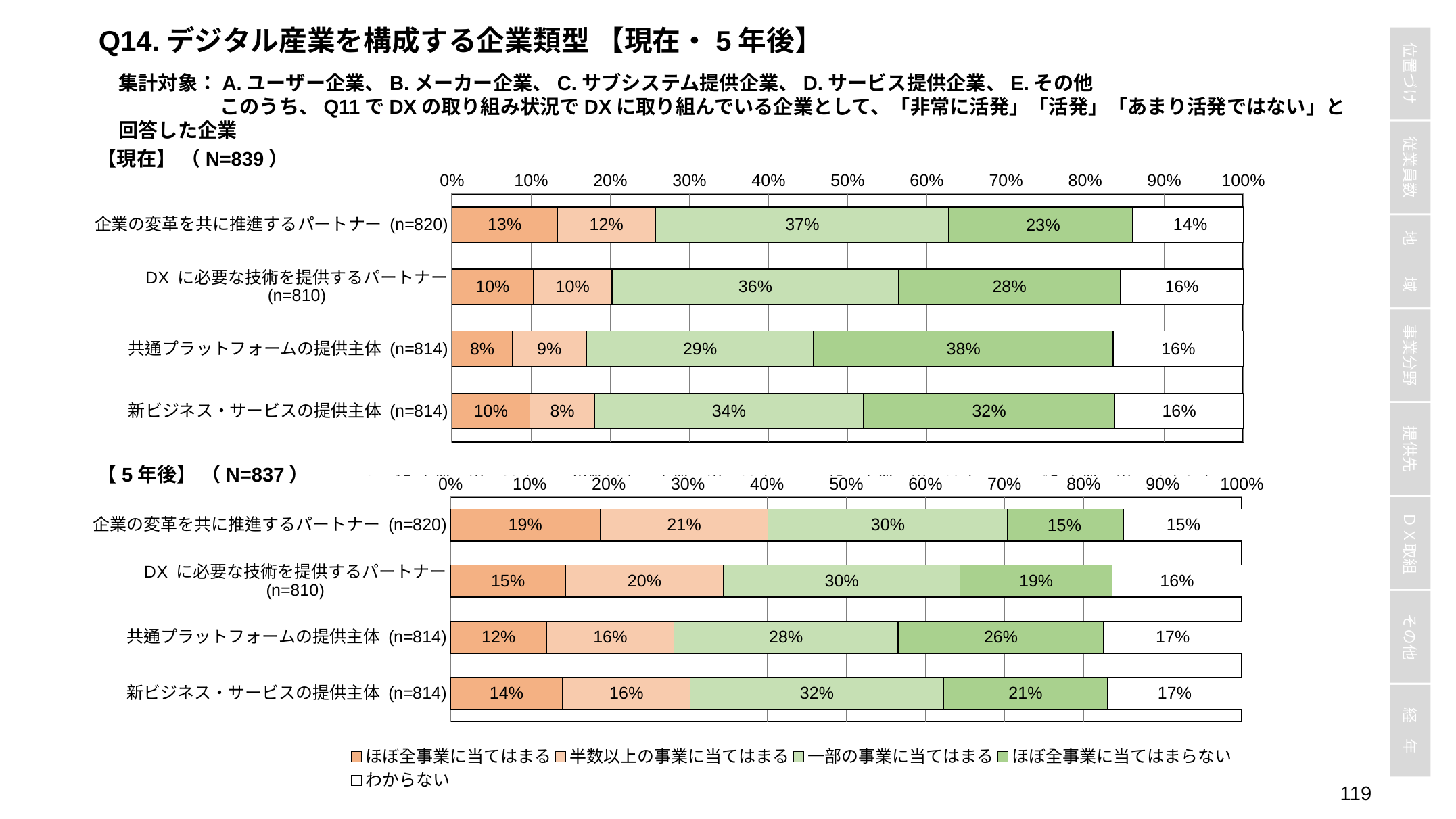

Q14.デジタル産業を構成する企業類型 【現在・5年後】
集計対象：A.ユーザー企業、B.メーカー企業、C.サブシステム提供企業、D.サービス提供企業、E.その他
	このうち、Q11でDXの取り組み状況でDXに取り組んでいる企業として、「非常に活発」「活発」「あまり活発ではない」と回答した企業
【現在】 （N=839）

### Chart

| Category | ほぼ全事業に当てはまる | 半数以上の事業に当てはまる | 一部の事業に当てはまる | ほぼ全事業に当てはまらない | わからない |
|---|---|---|---|---|---|
| 企業の変革を共に推進するパートナー (n=820) | 0.1329268292682927 | 0.12439024390243902 | 0.37073170731707317 | 0.23170731707317074 | 0.1402439024390244 |
| DX に必要な技術を提供するパートナー (n=810) | 0.10246913580246914 | 0.1 | 0.3617283950617284 | 0.2802469135802469 | 0.15555555555555556 |
| 共通プラットフォームの提供主体 (n=814) | 0.07616707616707617 | 0.09336609336609336 | 0.28746928746928746 | 0.3783783783783784 | 0.16461916461916462 |
| 新ビジネス・サービスの提供主体 (n=814) | 0.09828009828009827 | 0.08230958230958231 | 0.33906633906633904 | 0.3181818181818182 | 0.16216216216216217 |
【5年後】 （N=837）

### Chart

| Category | ほぼ全事業に当てはまる | 半数以上の事業に当てはまる | 一部の事業に当てはまる | ほぼ全事業に当てはまらない | わからない |
|---|---|---|---|---|---|
| 企業の変革を共に推進するパートナー (n=820) | 0.18895705521472392 | 0.21226993865030674 | 0.3030674846625767 | 0.1460122699386503 | 0.14969325153374233 |
| DX に必要な技術を提供するパートナー (n=810) | 0.14516129032258066 | 0.19975186104218362 | 0.2990074441687345 | 0.19230769230769232 | 0.16377171215880892 |
| 共通プラットフォームの提供主体 (n=814) | 0.12128712871287128 | 0.1608910891089109 | 0.2834158415841584 | 0.2599009900990099 | 0.1745049504950495 |
| 新ビジネス・サービスの提供主体 (n=814) | 0.1416256157635468 | 0.16133004926108374 | 0.32019704433497537 | 0.20689655172413793 | 0.16995073891625614 |
119